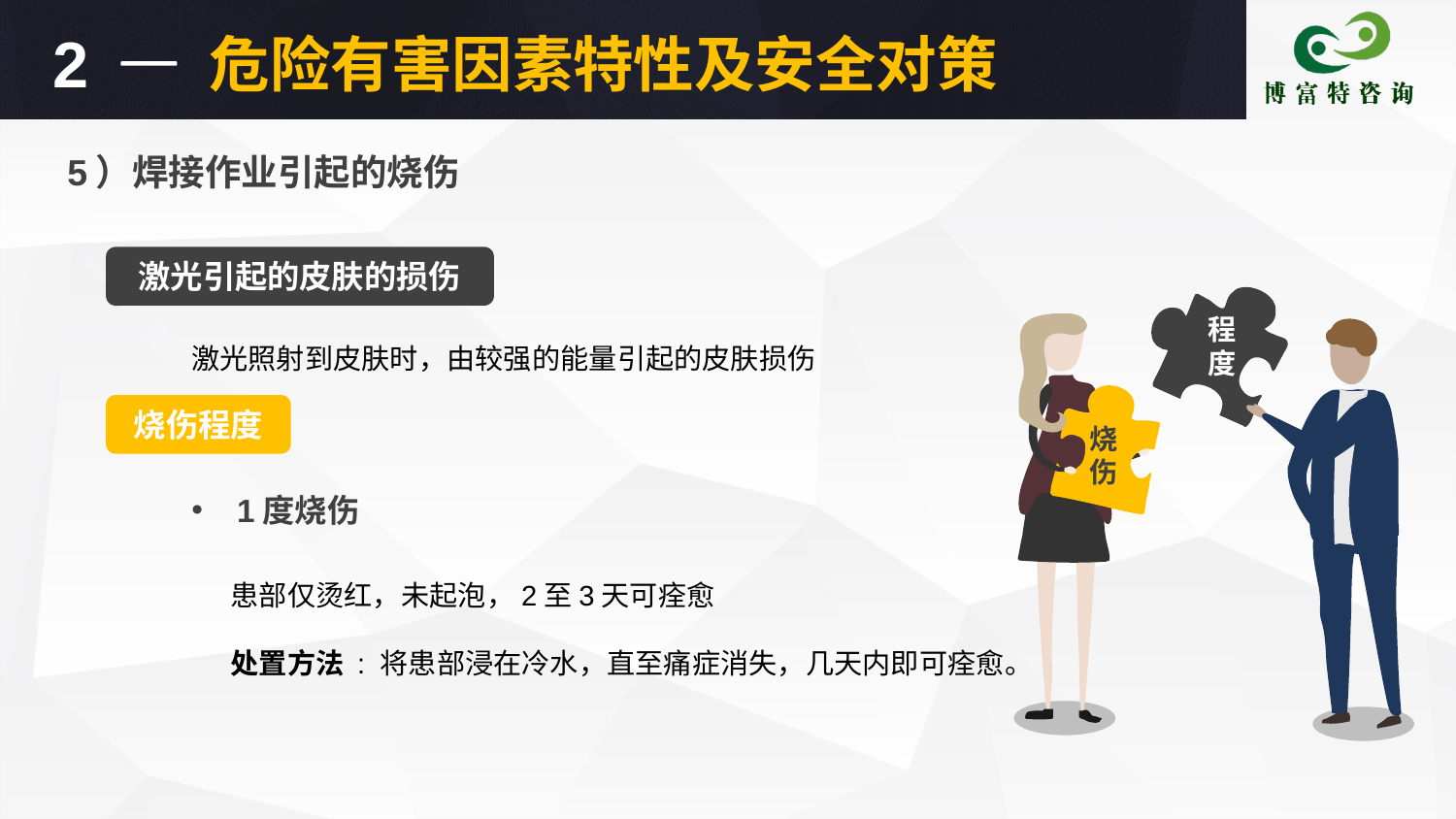

2
危险有害因素特性及安全对策

5）焊接作业引起的烧伤
激光引起的皮肤的损伤

程度
激光照射到皮肤时，由较强的能量引起的皮肤损伤
烧伤程度
烧伤
1度烧伤
患部仅烫红，未起泡，2至3天可痊愈
处置方法 : 将患部浸在冷水，直至痛症消失，几天内即可痊愈。